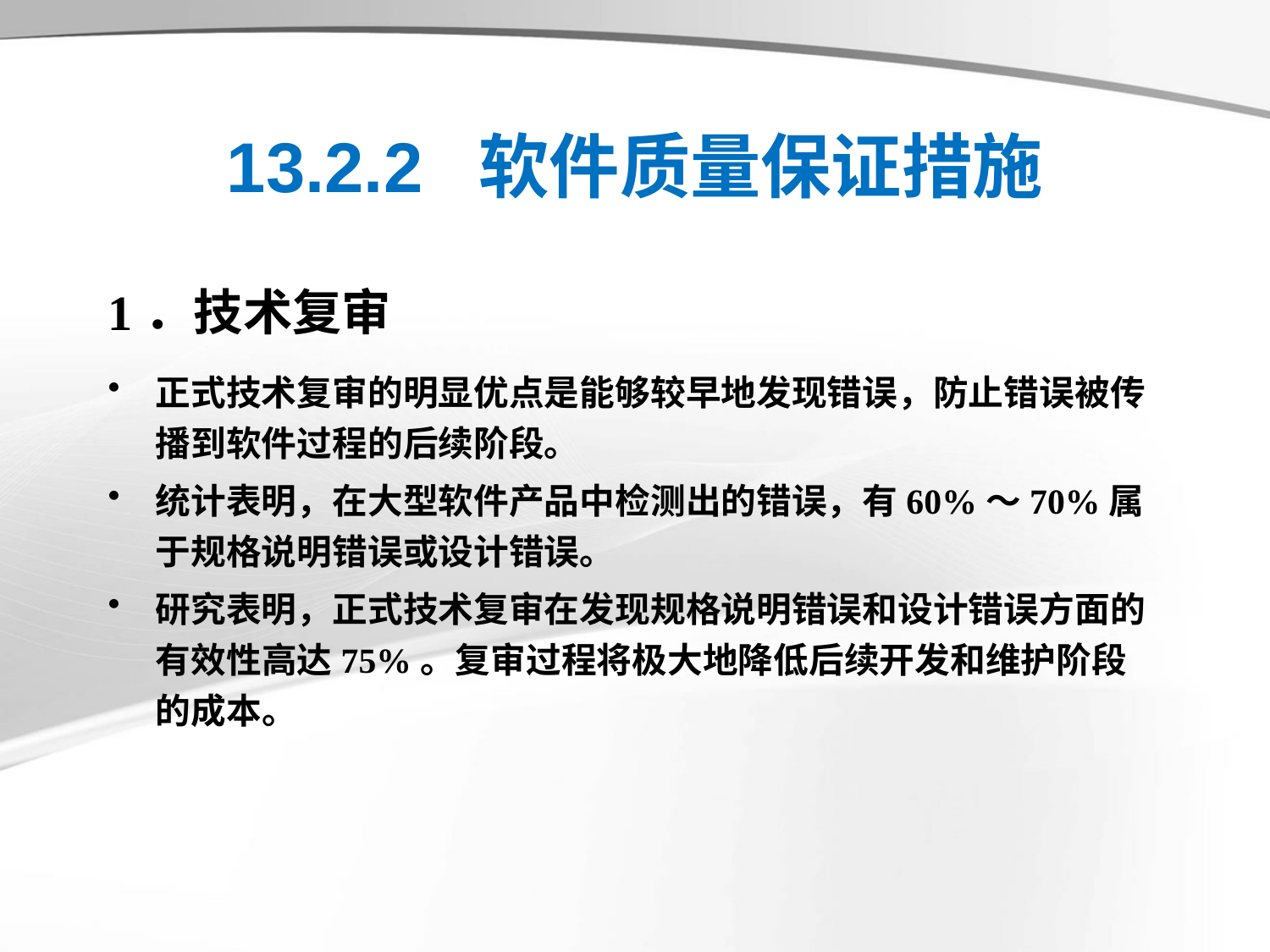

# 13.2.2  软件质量保证措施
1．技术复审
正式技术复审的明显优点是能够较早地发现错误，防止错误被传播到软件过程的后续阶段。
统计表明，在大型软件产品中检测出的错误，有60%～70%属于规格说明错误或设计错误。
研究表明，正式技术复审在发现规格说明错误和设计错误方面的有效性高达75%。复审过程将极大地降低后续开发和维护阶段的成本。